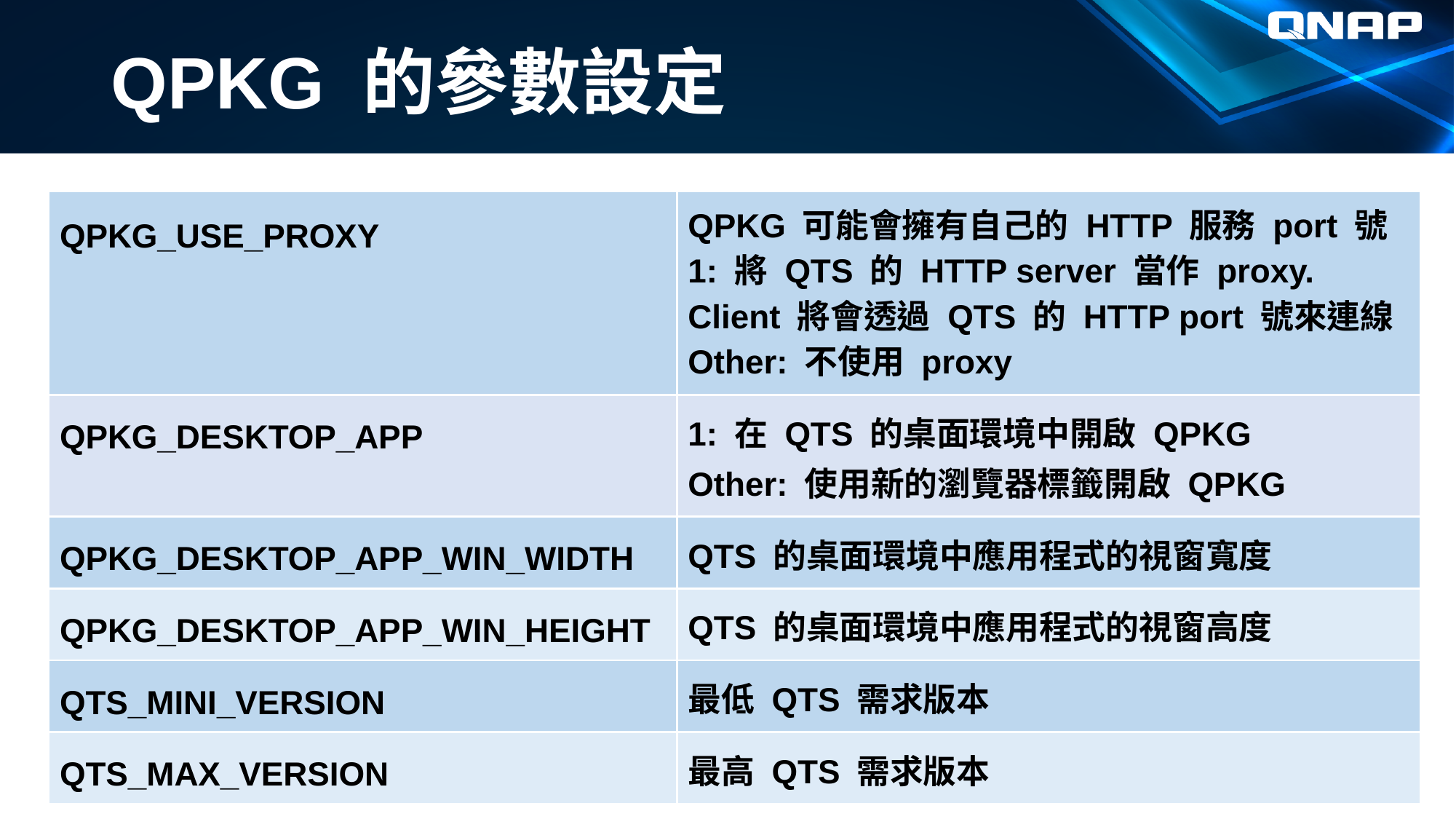

# QPKG 的參數設定
| QPKG\_USE\_PROXY | QPKG 可能會擁有自己的 HTTP 服務 port 號 1: 將 QTS 的 HTTP server 當作 proxy. Client 將會透過 QTS 的 HTTP port 號來連線 Other: 不使用 proxy |
| --- | --- |
| QPKG\_DESKTOP\_APP | 1: 在 QTS 的桌面環境中開啟 QPKG Other: 使用新的瀏覽器標籤開啟 QPKG |
| QPKG\_DESKTOP\_APP\_WIN\_WIDTH | QTS 的桌面環境中應用程式的視窗寬度 |
| QPKG\_DESKTOP\_APP\_WIN\_HEIGHT | QTS 的桌面環境中應用程式的視窗高度 |
| QTS\_MINI\_VERSION | 最低 QTS 需求版本 |
| QTS\_MAX\_VERSION | 最高 QTS 需求版本 |